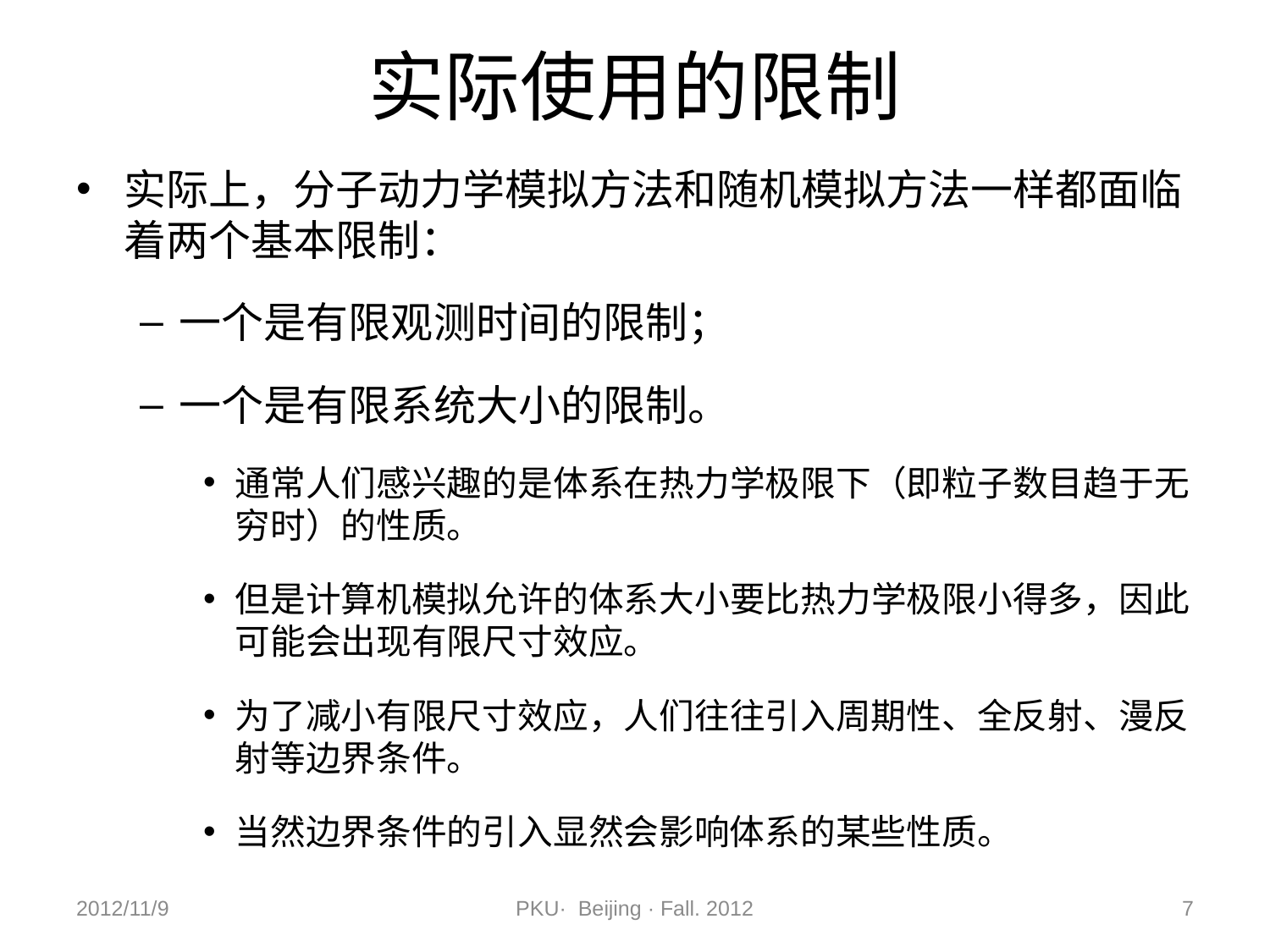

# 实际使用的限制
实际上，分子动力学模拟方法和随机模拟方法一样都面临着两个基本限制：
一个是有限观测时间的限制；
一个是有限系统大小的限制。
通常人们感兴趣的是体系在热力学极限下（即粒子数目趋于无穷时）的性质。
但是计算机模拟允许的体系大小要比热力学极限小得多，因此可能会出现有限尺寸效应。
为了减小有限尺寸效应，人们往往引入周期性、全反射、漫反射等边界条件。
当然边界条件的引入显然会影响体系的某些性质。
2012/11/9
PKU·  Beijing · Fall. 2012
7